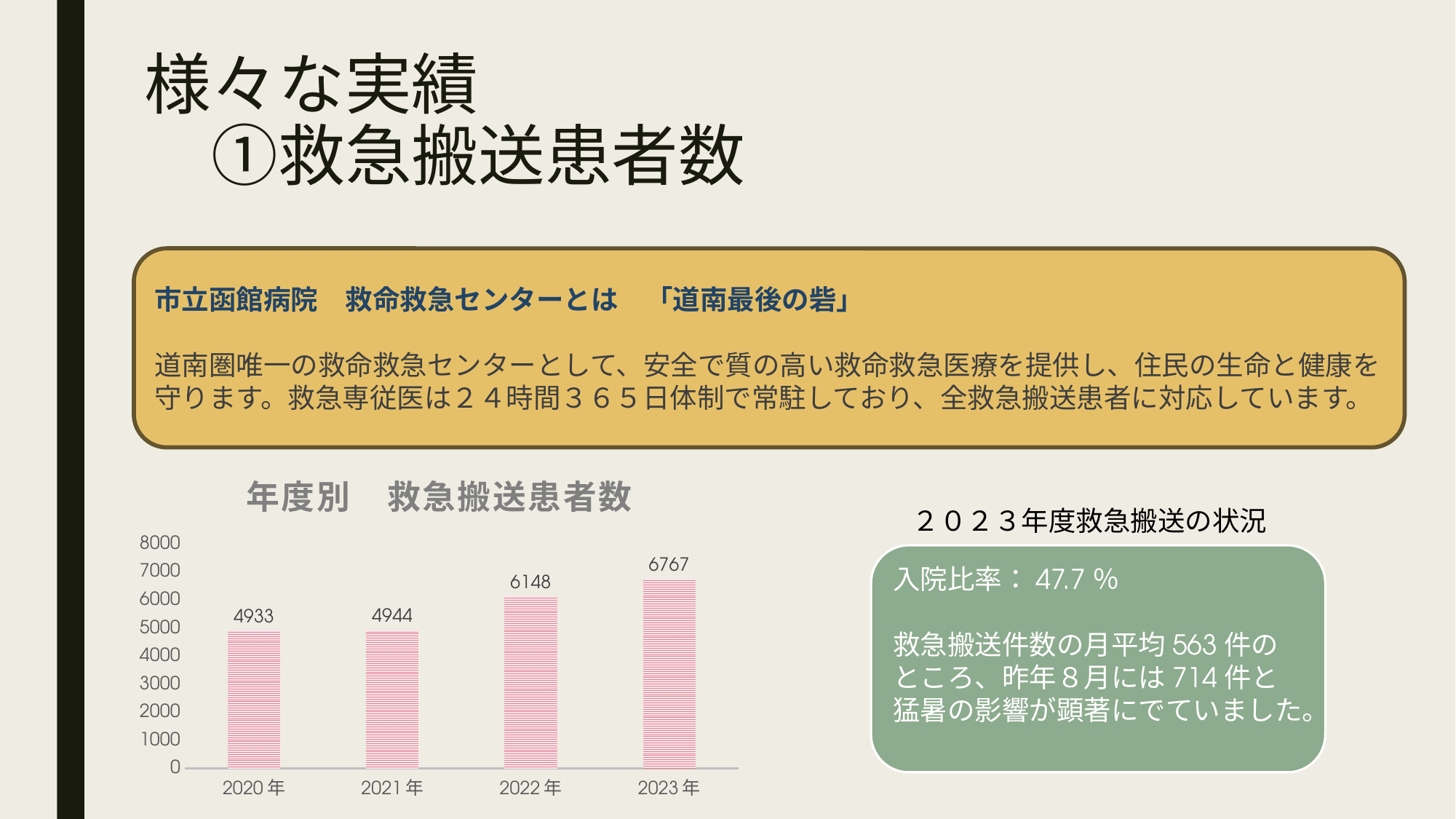

# 様々な実績 　①救急搬送患者数
市立函館病院　救命救急センターとは　「道南最後の砦」

道南圏唯一の救命救急センターとして、安全で質の高い救命救急医療を提供し、住民の生命と健康を守ります。救急専従医は２４時間３６５日体制で常駐しており、全救急搬送患者に対応しています。

### Chart: 年度別　救急搬送患者数

| Category |  |
|---|---|
| 2020年 | 4933.0 |
| 2021年 | 4944.0 |
| 2022年 | 6148.0 |
| 2023年 | 6767.0 |
２０２３年度救急搬送の状況
入院比率：47.7％

救急搬送件数の月平均563件のところ、昨年８月には714件と猛暑の影響が顕著にでていました。